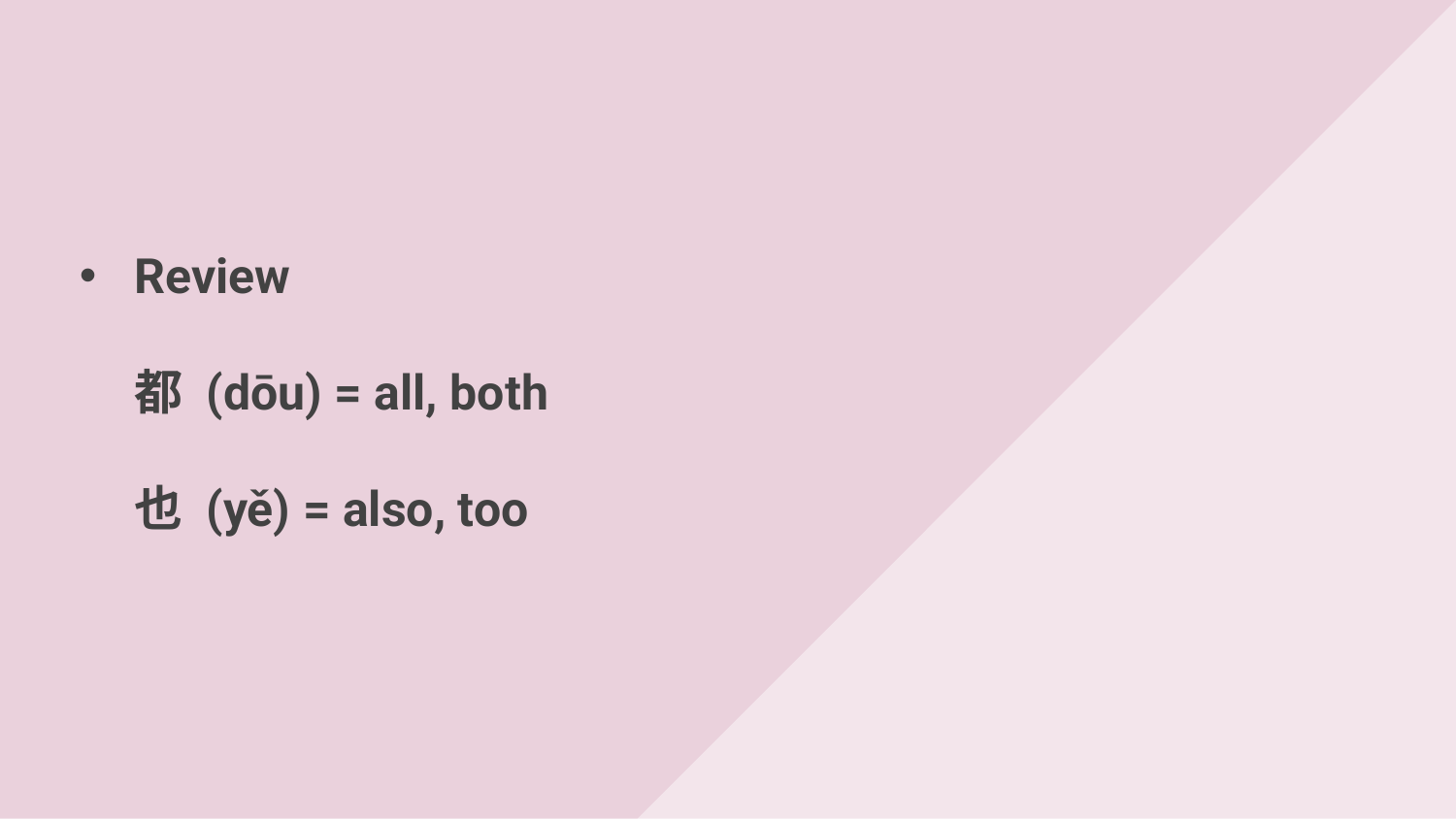

# Review 都 (dōu) = all, both 也 (yě) = also, too